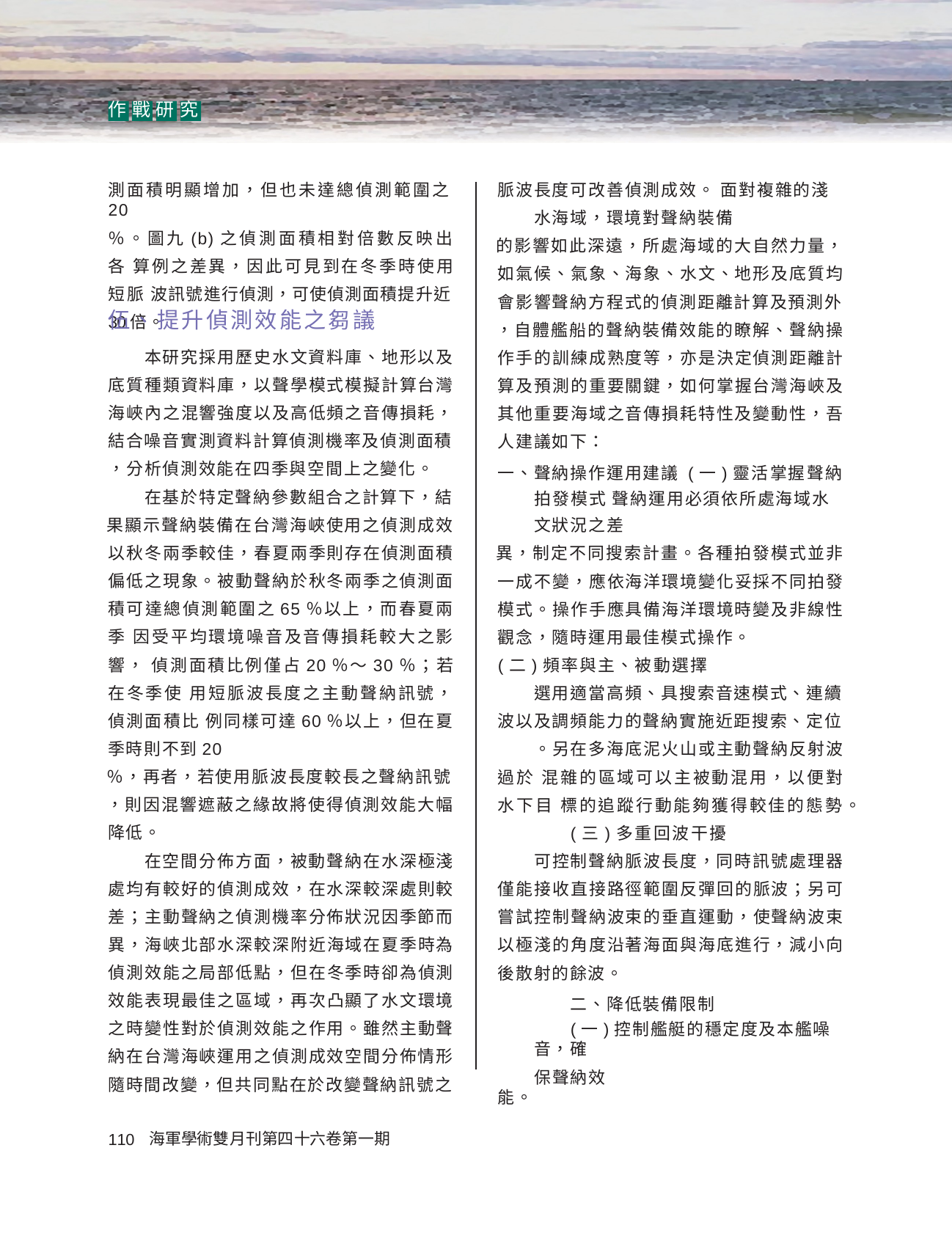

作 戰 研 究

脈波長度可改善偵測成效。 面對複雜的淺水海域，環境對聲納裝備
的影響如此深遠，所處海域的大自然力量， 如氣候、氣象、海象、水文、地形及底質均 會影響聲納方程式的偵測距離計算及預測外
，自體艦船的聲納裝備效能的瞭解、聲納操 作手的訓練成熟度等，亦是決定偵測距離計 算及預測的重要關鍵，如何掌握台灣海峽及 其他重要海域之音傳損耗特性及變動性，吾 人建議如下：
一、聲納操作運用建議 (一)靈活掌握聲納拍發模式 聲納運用必須依所處海域水文狀況之差
異，制定不同搜索計畫。各種拍發模式並非 一成不變，應依海洋環境變化妥採不同拍發 模式。操作手應具備海洋環境時變及非線性 觀念，隨時運用最佳模式操作。

(二)頻率與主、被動選擇
選用適當高頻、具搜索音速模式、連續 波以及調頻能力的聲納實施近距搜索、定位
。另在多海底泥火山或主動聲納反射波過於 混雜的區域可以主被動混用，以便對水下目 標的追蹤行動能夠獲得較佳的態勢。

(三)多重回波干擾
可控制聲納脈波長度，同時訊號處理器 僅能接收直接路徑範圍反彈回的脈波；另可 嘗試控制聲納波束的垂直運動，使聲納波束 以極淺的角度沿著海面與海底進行，減小向 後散射的餘波。

二、降低裝備限制
(一)控制艦艇的穩定度及本艦噪音，確

保聲納效能。
測面積明顯增加，但也未達總偵測範圍之20
％。圖九(b)之偵測面積相對倍數反映出各 算例之差異，因此可見到在冬季時使用短脈 波訊號進行偵測，可使偵測面積提升近30倍。

伍、提升偵測效能之芻議
本研究採用歷史水文資料庫、地形以及 底質種類資料庫，以聲學模式模擬計算台灣 海峽內之混響強度以及高低頻之音傳損耗， 結合噪音實測資料計算偵測機率及偵測面積
，分析偵測效能在四季與空間上之變化。 在基於特定聲納參數組合之計算下，結
果顯示聲納裝備在台灣海峽使用之偵測成效 以秋冬兩季較佳，春夏兩季則存在偵測面積 偏低之現象。被動聲納於秋冬兩季之偵測面 積可達總偵測範圍之65％以上，而春夏兩季 因受平均環境噪音及音傳損耗較大之影響， 偵測面積比例僅占20％～30％；若在冬季使 用短脈波長度之主動聲納訊號，偵測面積比 例同樣可達60％以上，但在夏季時則不到20

％，再者，若使用脈波長度較長之聲納訊號
，則因混響遮蔽之緣故將使得偵測效能大幅 降低。
在空間分佈方面，被動聲納在水深極淺 處均有較好的偵測成效，在水深較深處則較 差；主動聲納之偵測機率分佈狀況因季節而 異，海峽北部水深較深附近海域在夏季時為 偵測效能之局部低點，但在冬季時卻為偵測 效能表現最佳之區域，再次凸顯了水文環境 之時變性對於偵測效能之作用。雖然主動聲 納在台灣海峽運用之偵測成效空間分佈情形 隨時間改變，但共同點在於改變聲納訊號之
海軍學術雙月刊第四十六卷第一期
110